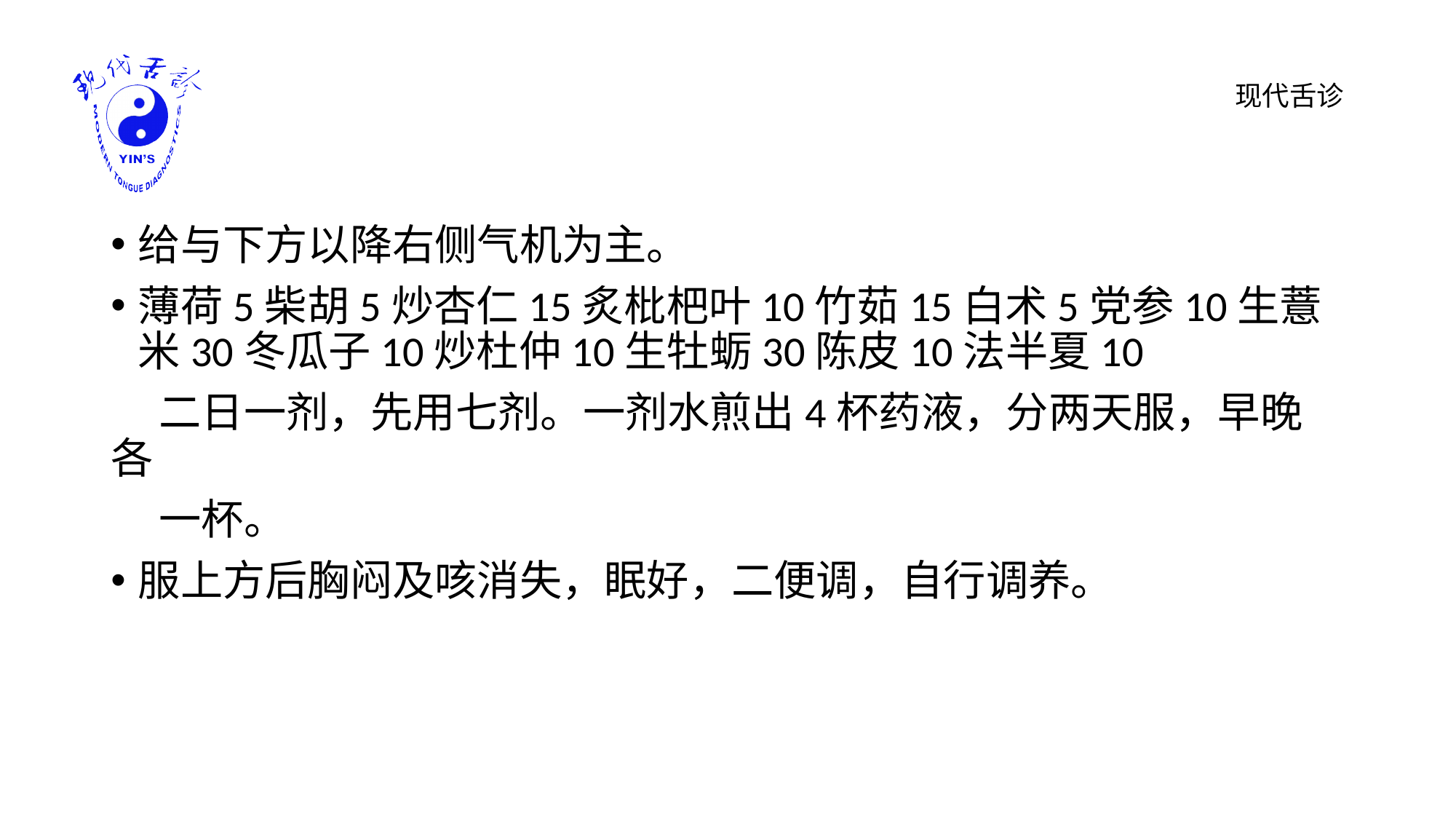

给与下方以降右侧气机为主。
薄荷5柴胡5炒杏仁15炙枇杷叶10竹茹15白术5党参10生薏米30冬瓜子10炒杜仲10生牡蛎30陈皮10法半夏10
    二日一剂，先用七剂。一剂水煎出4杯药液，分两天服，早晚各
    一杯。
服上方后胸闷及咳消失，眠好，二便调，自行调养。